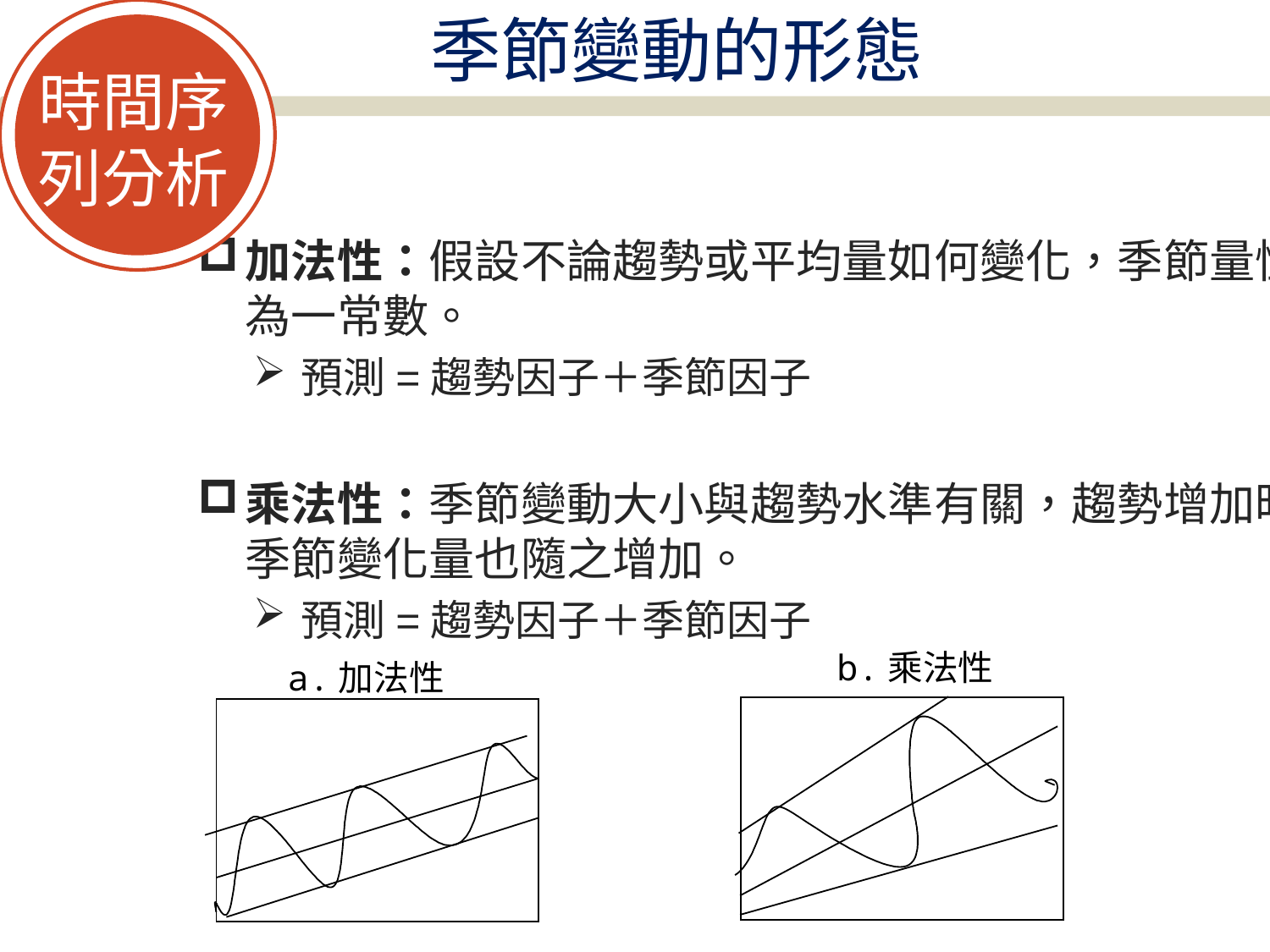

時間序
列分析
季節變動的形態
加法性：假設不論趨勢或平均量如何變化，季節量恆為一常數。
預測=趨勢因子＋季節因子

乘法性：季節變動大小與趨勢水準有關，趨勢增加時，季節變化量也隨之增加。
預測=趨勢因子＋季節因子

b.乘法性

a.加法性